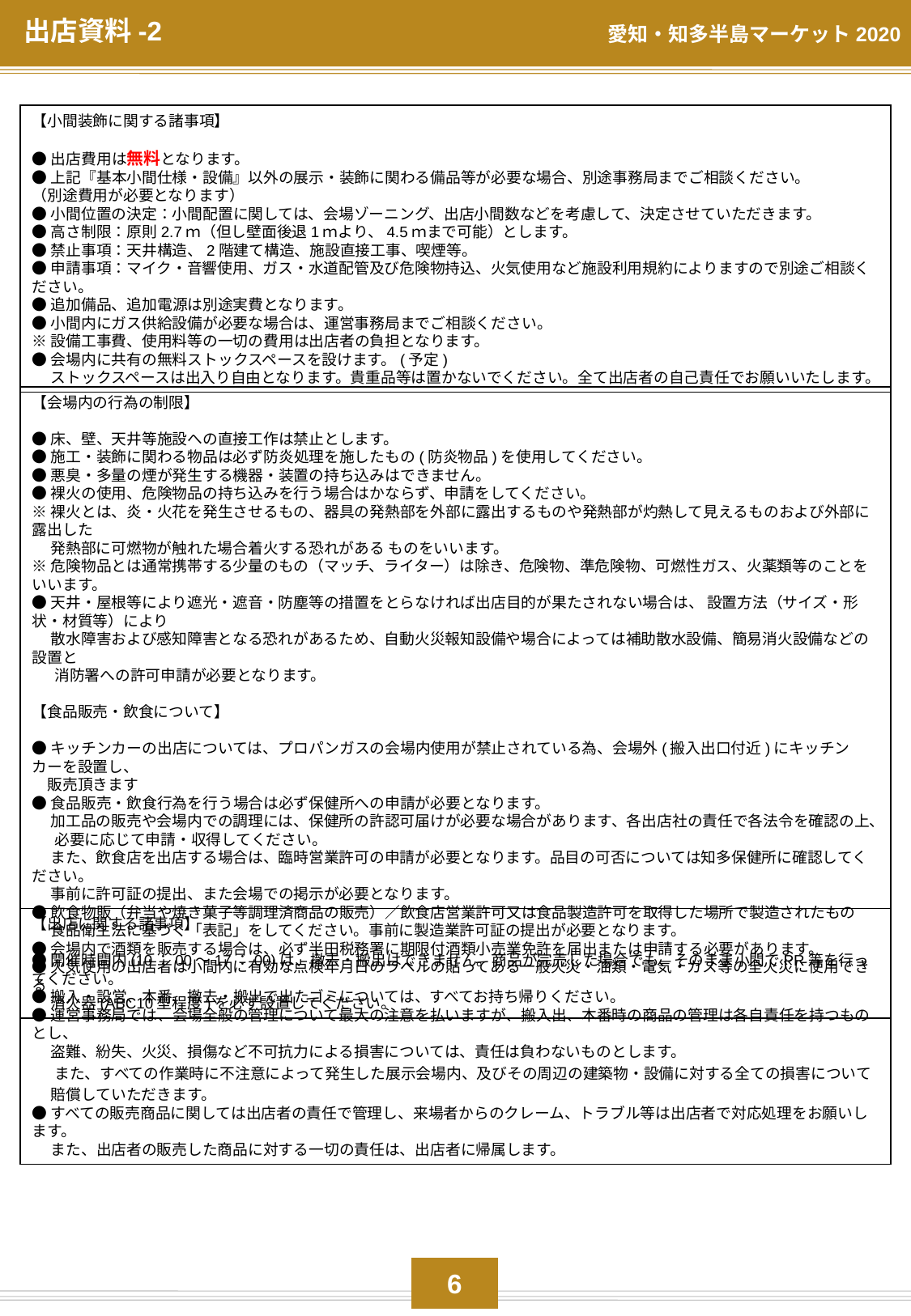

出店資料-2
【小間装飾に関する諸事項】

●出店費用は無料となります。
●上記『基本小間仕様・設備』以外の展示・装飾に関わる備品等が必要な場合、別途事務局までご相談ください。
（別途費用が必要となります）
●小間位置の決定：小間配置に関しては、会場ゾーニング、出店小間数などを考慮して、決定させていただきます。
●高さ制限：原則2.7ｍ（但し壁面後退1ｍより、4.5ｍまで可能）とします。
●禁止事項：天井構造、2階建て構造、施設直接工事、喫煙等。
●申請事項：マイク・音響使用、ガス・水道配管及び危険物持込、火気使用など施設利用規約によりますので別途ご相談ください。
●追加備品、追加電源は別途実費となります。
●小間内にガス供給設備が必要な場合は、運営事務局までご相談ください。
※設備工事費、使用料等の一切の費用は出店者の負担となります。
●会場内に共有の無料ストックスペースを設けます。(予定)
　 ストックスペースは出入り自由となります。貴重品等は置かないでください。全て出店者の自己責任でお願いいたします。
【会場内の行為の制限】

●床、壁、天井等施設への直接工作は禁止とします。
●施工・装飾に関わる物品は必ず防炎処理を施したもの(防炎物品)を使用してください。
●悪臭・多量の煙が発生する機器・装置の持ち込みはできません。
●裸火の使用、危険物品の持ち込みを行う場合はかならず、申請をしてください。
※裸火とは、炎・火花を発生させるもの、器具の発熱部を外部に露出するものや発熱部が灼熱して見えるものおよび外部に露出した
　 発熱部に可燃物が触れた場合着火する恐れがある ものをいいます。
※危険物品とは通常携帯する少量のもの（マッチ、ライター）は除き、危険物、準危険物、可燃性ガス、火薬類等のことをいいます。
●天井・屋根等により遮光・遮音・防塵等の措置をとらなければ出店目的が果たされない場合は、 設置方法（サイズ・形状・材質等）により
　 散水障害および感知障害となる恐れがあるため、自動火災報知設備や場合によっては補助散水設備、簡易消火設備などの設置と
 　消防署への許可申請が必要となります。

【食品販売・飲食について】

●キッチンカーの出店については、プロパンガスの会場内使用が禁止されている為、会場外(搬入出口付近)にキッチンカーを設置し、
　販売頂きます
●食品販売・飲食行為を行う場合は必ず保健所への申請が必要となります。
　 加工品の販売や会場内での調理には、保健所の許認可届けが必要な場合があります、各出店社の責任で各法令を確認の上、
 　必要に応じて申請・収得してください。
　 また、飲食店を出店する場合は、臨時営業許可の申請が必要となります。品目の可否については知多保健所に確認してください。
　 事前に許可証の提出、また会場での掲示が必要となります。
●飲食物販（弁当や焼き菓子等調理済商品の販売）／飲食店営業許可又は食品製造許可を取得した場所で製造されたもの
　 食品衛生法に基づく「表記」をしてください。事前に製造業許可証の提出が必要となります。
●会場内で酒類を販売する場合は、必ず半田税務署に期限付酒類小売業免許を届出または申請する必要があります。
●火気使用の出店者は小間内に有効な点検年月日のラベルの貼ってある一般火災・油類・電気・ガス等の全火災に使用できる
　 消火器(ABC10型程度)を必ず設置してください。
【出店に関する諸事項】

●開催時間内(10：00～17：00)は、撤去・搬出はできません。商品が完売した場合でも、そのまま小間でPR等を行ってください。
●搬入・設営、本番、撤去・搬出で出たゴミについては、すべてお持ち帰りください。
●運営事務局では、会場全般の管理について最大の注意を払いますが、搬入出、本番時の商品の管理は各自責任を持つものとし、
　 盗難、紛失、火災、損傷など不可抗力による損害については、責任は負わないものとします。
 　また、すべての作業時に不注意によって発生した展示会場内、及びその周辺の建築物・設備に対する全ての損害について
　 賠償していただきます。
●すべての販売商品に関しては出店者の責任で管理し、来場者からのクレーム、トラブル等は出店者で対応処理をお願いします。
　 また、出店者の販売した商品に対する一切の責任は、出店者に帰属します。
6